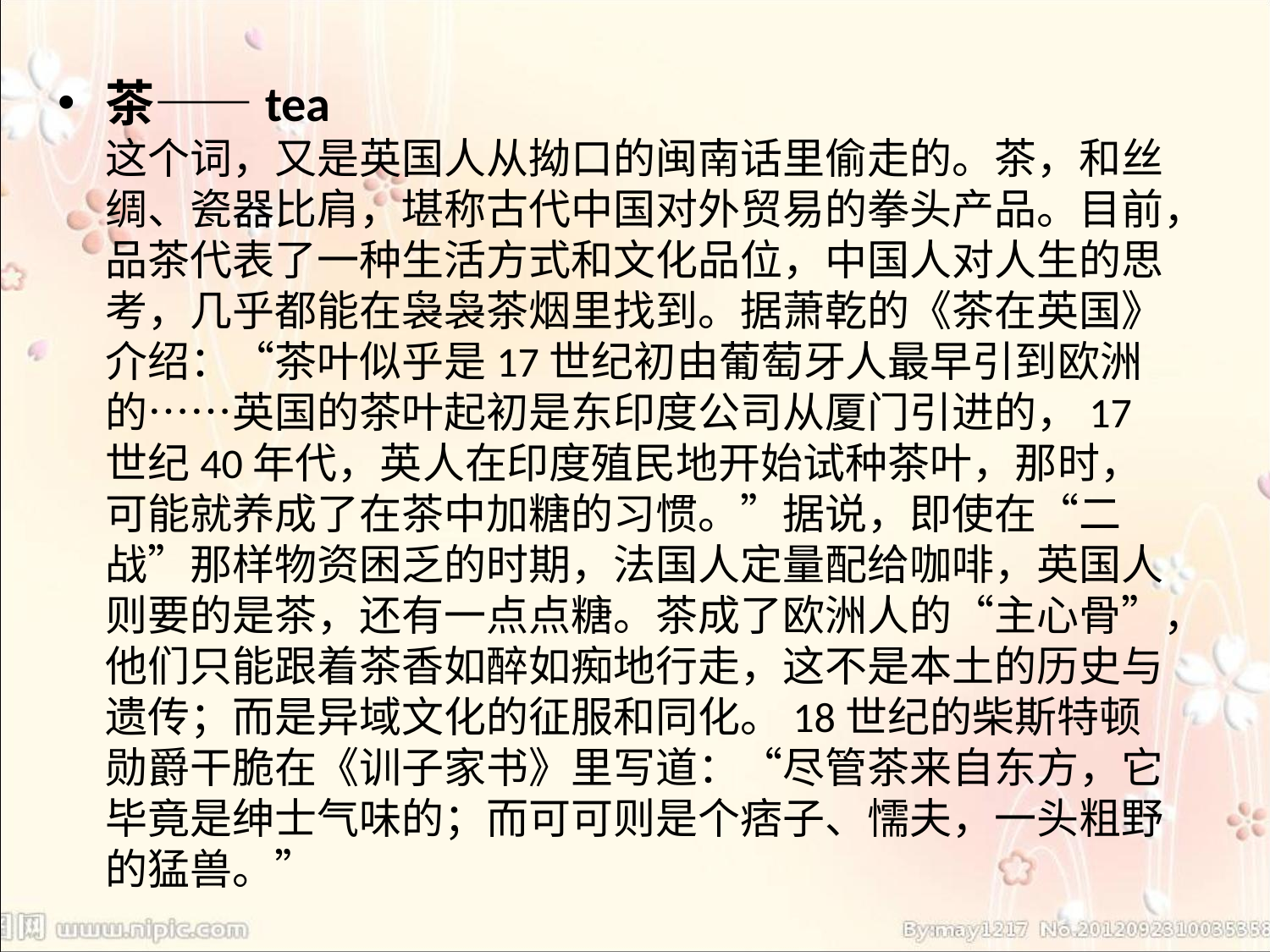

茶——tea
这个词，又是英国人从拗口的闽南话里偷走的。茶，和丝绸、瓷器比肩，堪称古代中国对外贸易的拳头产品。目前，品茶代表了一种生活方式和文化品位，中国人对人生的思考，几乎都能在袅袅茶烟里找到。据萧乾的《茶在英国》介绍：“茶叶似乎是17世纪初由葡萄牙人最早引到欧洲的……英国的茶叶起初是东印度公司从厦门引进的，17世纪40年代，英人在印度殖民地开始试种茶叶，那时，可能就养成了在茶中加糖的习惯。”据说，即使在“二战”那样物资困乏的时期，法国人定量配给咖啡，英国人则要的是茶，还有一点点糖。茶成了欧洲人的“主心骨”，他们只能跟着茶香如醉如痴地行走，这不是本土的历史与遗传；而是异域文化的征服和同化。18世纪的柴斯特顿勋爵干脆在《训子家书》里写道：“尽管茶来自东方，它毕竟是绅士气味的；而可可则是个痞子、懦夫，一头粗野的猛兽。”